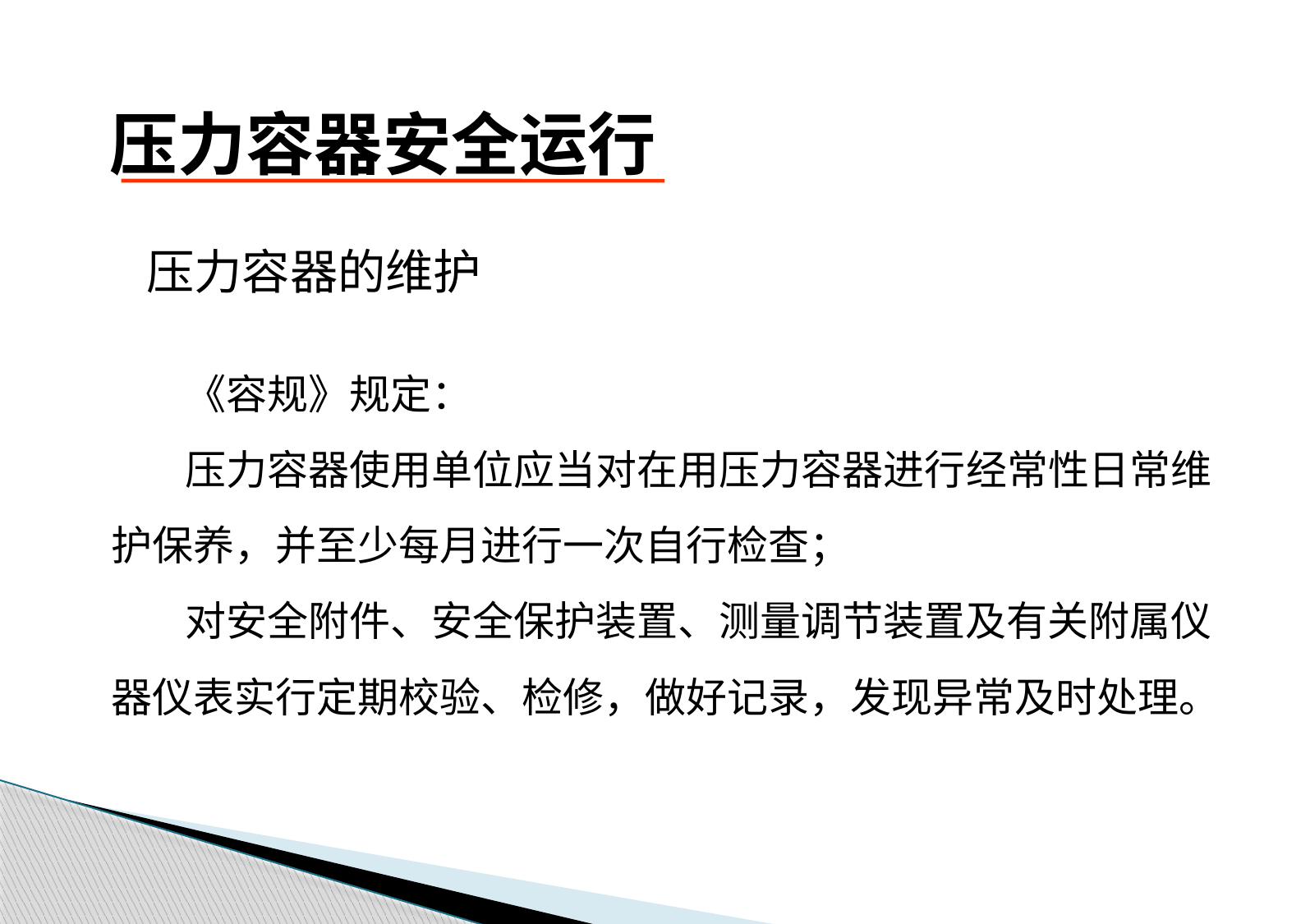

# 压力容器安全运行

    压力容器的维护

         《容规》规定：
         压力容器使用单位应当对在用压力容器进行经常性日常维
 护保养，并至少每月进行一次自行检查；
         对安全附件、安全保护装置、测量调节装置及有关附属仪
 器仪表实行定期校验、检修，做好记录，发现异常及时处理。